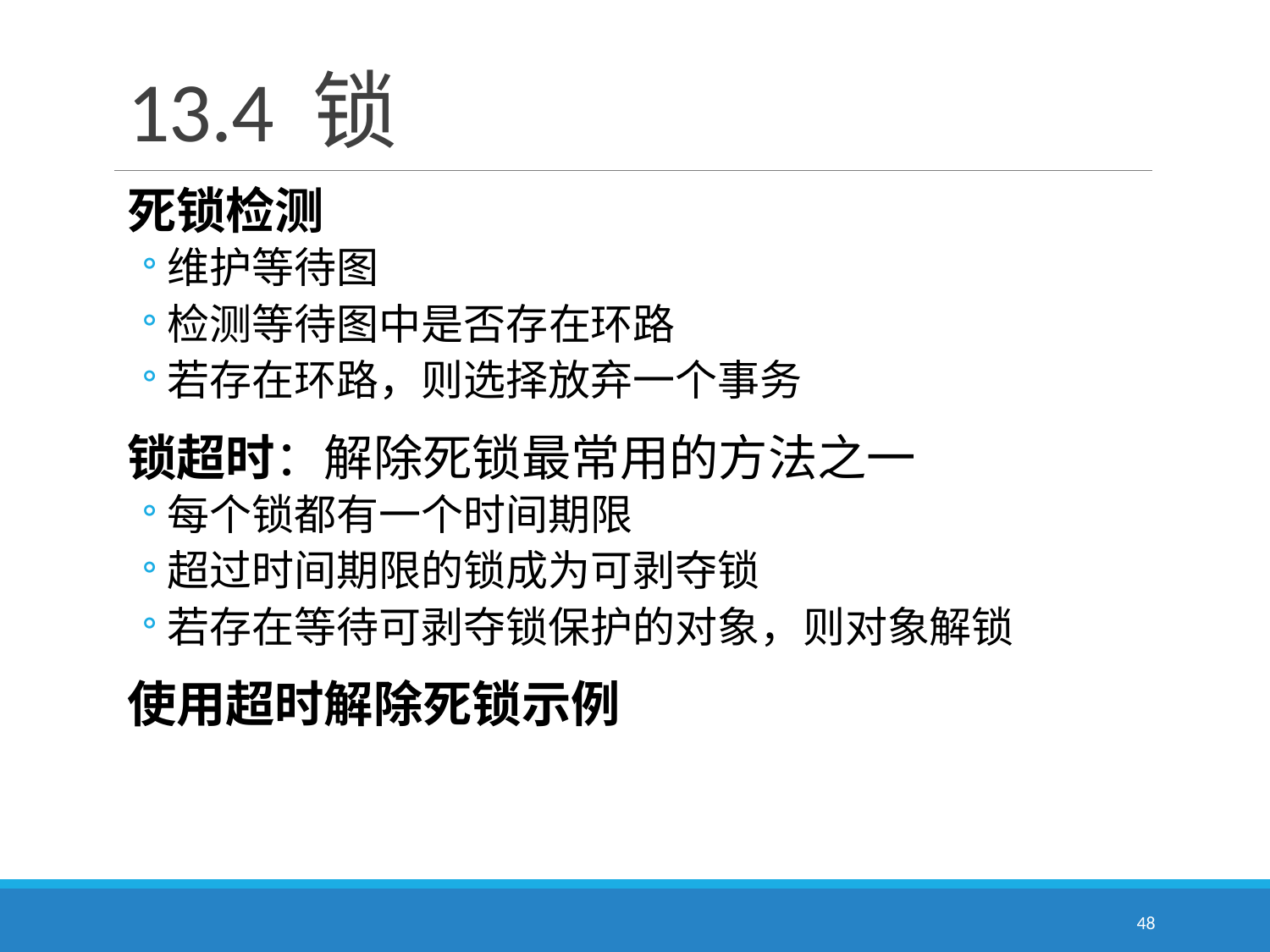

# 13.4 锁
死锁检测
维护等待图
检测等待图中是否存在环路
若存在环路，则选择放弃一个事务
锁超时：解除死锁最常用的方法之一
每个锁都有一个时间期限
超过时间期限的锁成为可剥夺锁
若存在等待可剥夺锁保护的对象，则对象解锁
使用超时解除死锁示例

48